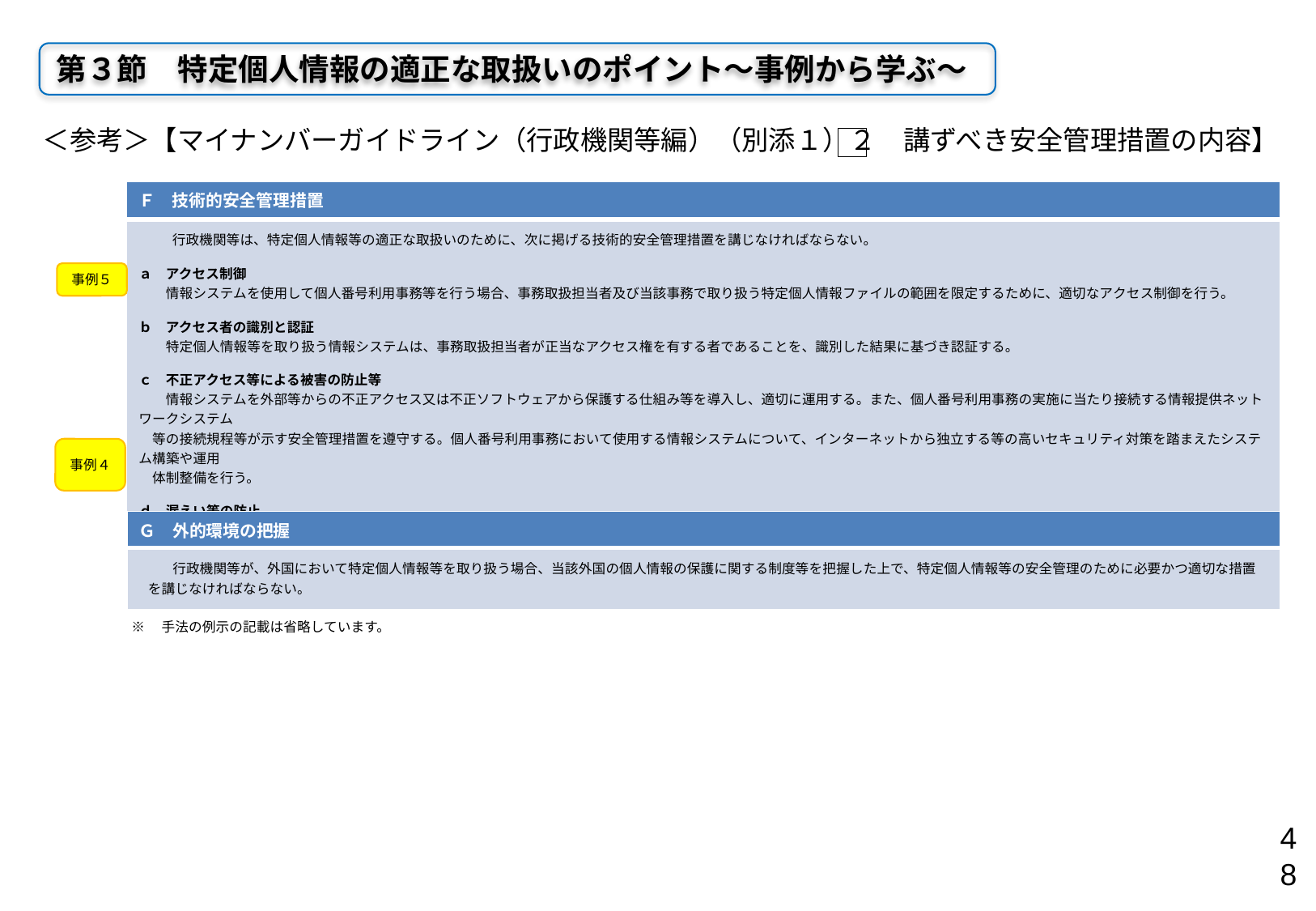

第３節　特定個人情報の適正な取扱いのポイント～事例から学ぶ～
＜参考＞【マイナンバーガイドライン（行政機関等編）（別添１）２　講ずべき安全管理措置の内容】

| Ｆ　技術的安全管理措置 |
| --- |
| 行政機関等は、特定個人情報等の適正な取扱いのために、次に掲げる技術的安全管理措置を講じなければならない。 ａ　アクセス制御 　　情報システムを使用して個人番号利用事務等を行う場合、事務取扱担当者及び当該事務で取り扱う特定個人情報ファイルの範囲を限定するために、適切なアクセス制御を行う。 ｂ　アクセス者の識別と認証 　　特定個人情報等を取り扱う情報システムは、事務取扱担当者が正当なアクセス権を有する者であることを、識別した結果に基づき認証する。 ｃ　不正アクセス等による被害の防止等 　　情報システムを外部等からの不正アクセス又は不正ソフトウェアから保護する仕組み等を導入し、適切に運用する。また、個人番号利用事務の実施に当たり接続する情報提供ネットワークシステム 　等の接続規程等が示す安全管理措置を遵守する。個人番号利用事務において使用する情報システムについて、インターネットから独立する等の高いセキュリティ対策を踏まえたシステム構築や運用 　体制整備を行う。 ｄ　漏えい等の防止 　　特定個人情報等をインターネット等により外部に送信する場合、通信経路における漏えい等を防止するための措置を講ずる。 　　特定個人情報ファイルを機器又は電子媒体等に保存する必要がある場合、原則として、暗号化又はパスワードにより秘匿する。 |
事例５
事例４
| Ｇ　外的環境の把握 |
| --- |
| 行政機関等が、外国において特定個人情報等を取り扱う場合、当該外国の個人情報の保護に関する制度等を把握した上で、特定個人情報等の安全管理のために必要かつ適切な措置を講じなければならない。 |
※　手法の例示の記載は省略しています。
48